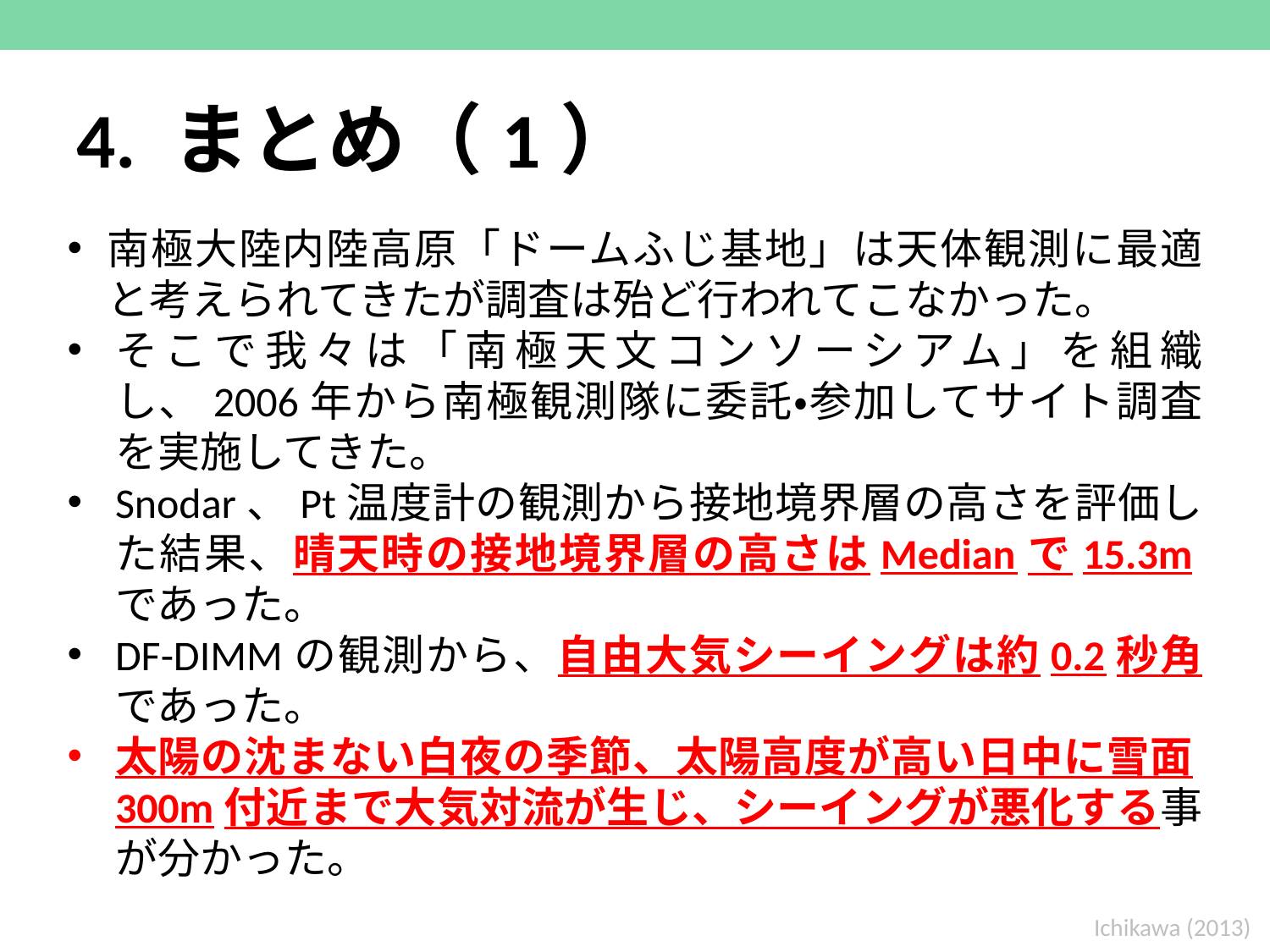

# 4. まとめ（1）
南極大陸内陸高原「ドームふじ基地」は天体観測に最適と考えられてきたが調査は殆ど行われてこなかった。
そこで我々は「南極天文コンソーシアム」を組織し、2006年から南極観測隊に委託・参加してサイト調査を実施してきた。
Snodar、Pt温度計の観測から接地境界層の高さを評価した結果、晴天時の接地境界層の高さはMedianで15.3mであった。
DF-DIMMの観測から、自由大気シーイングは約0.2秒角であった。
太陽の沈まない白夜の季節、太陽高度が高い日中に雪面300m付近まで大気対流が生じ、シーイングが悪化する事が分かった。

Ichikawa (2013)